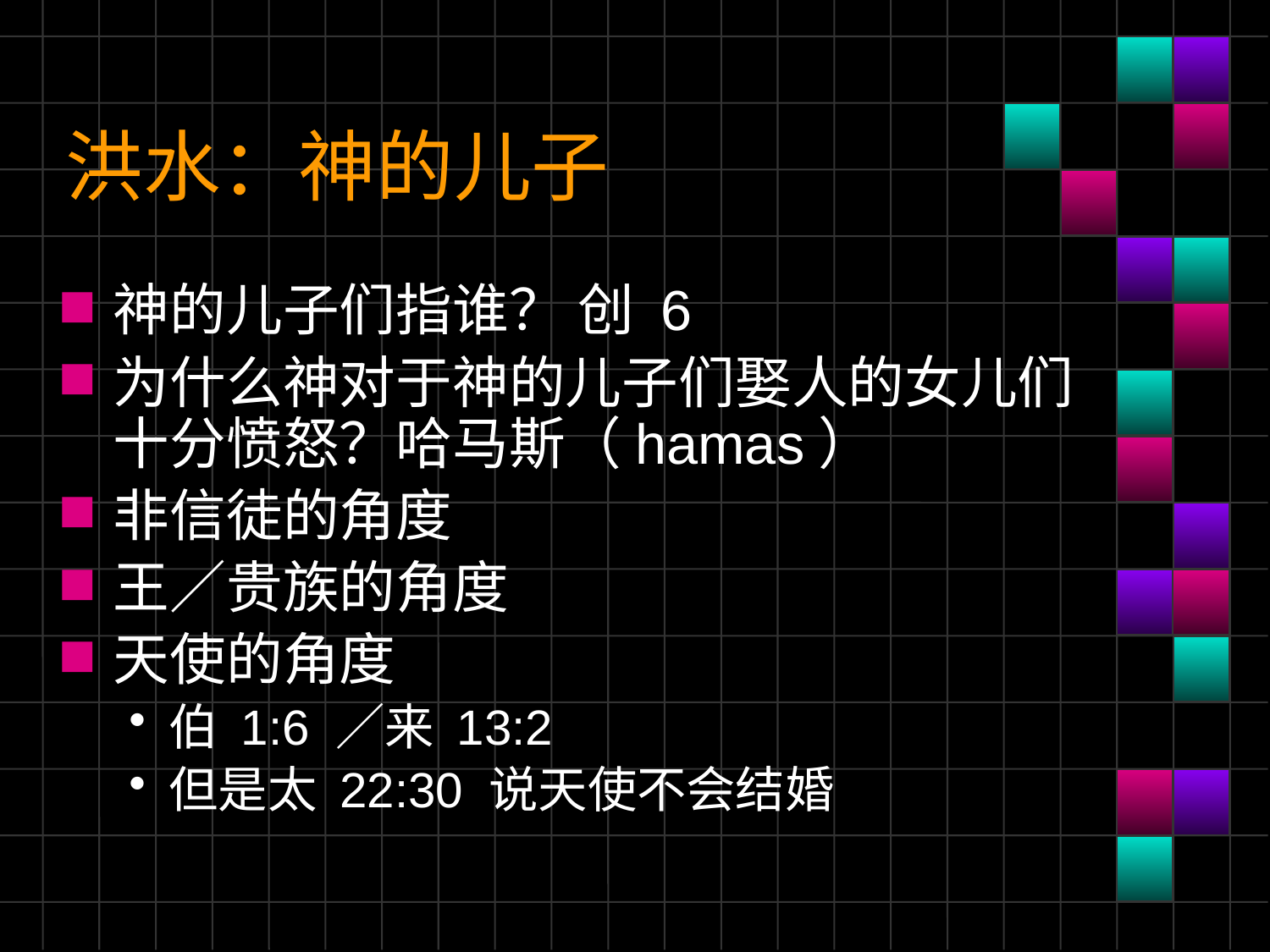

# 洪水：神的儿子
神的儿子们指谁？ 创 6
为什么神对于神的儿子们娶人的女儿们十分愤怒？哈马斯（hamas）
非信徒的角度
王／贵族的角度
天使的角度
伯 1:6 ／来 13:2
但是太 22:30 说天使不会结婚